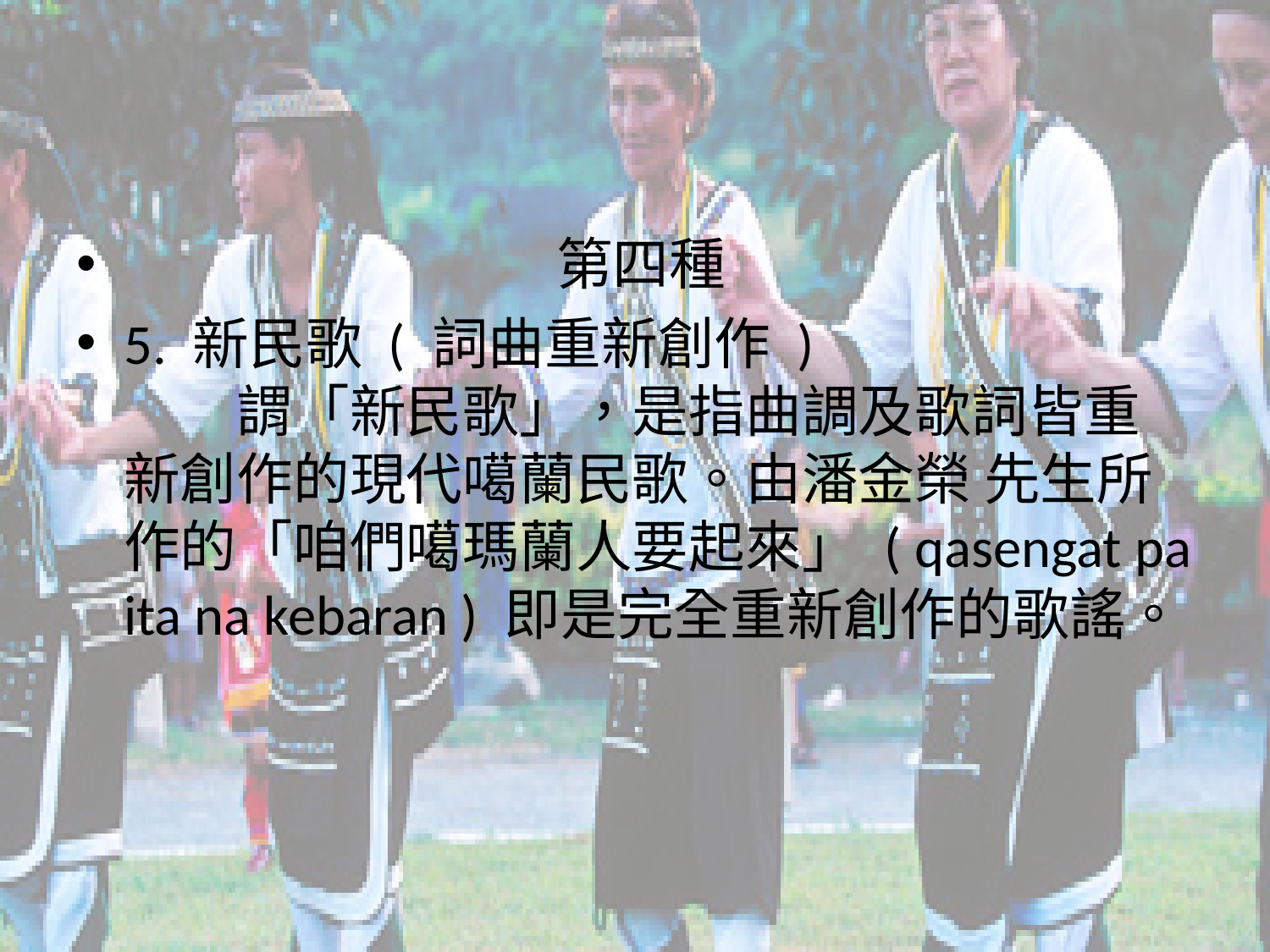

#
                                 第四種
5. 新民歌 ( 詞曲重新創作 )
　　謂「新民歌」，是指曲調及歌詞皆重新創作的現代噶蘭民歌。由潘金榮 先生所作的「咱們噶瑪蘭人要起來」 ( qasengat pa ita na kebaran ) 即是完全重新創作的歌謠。